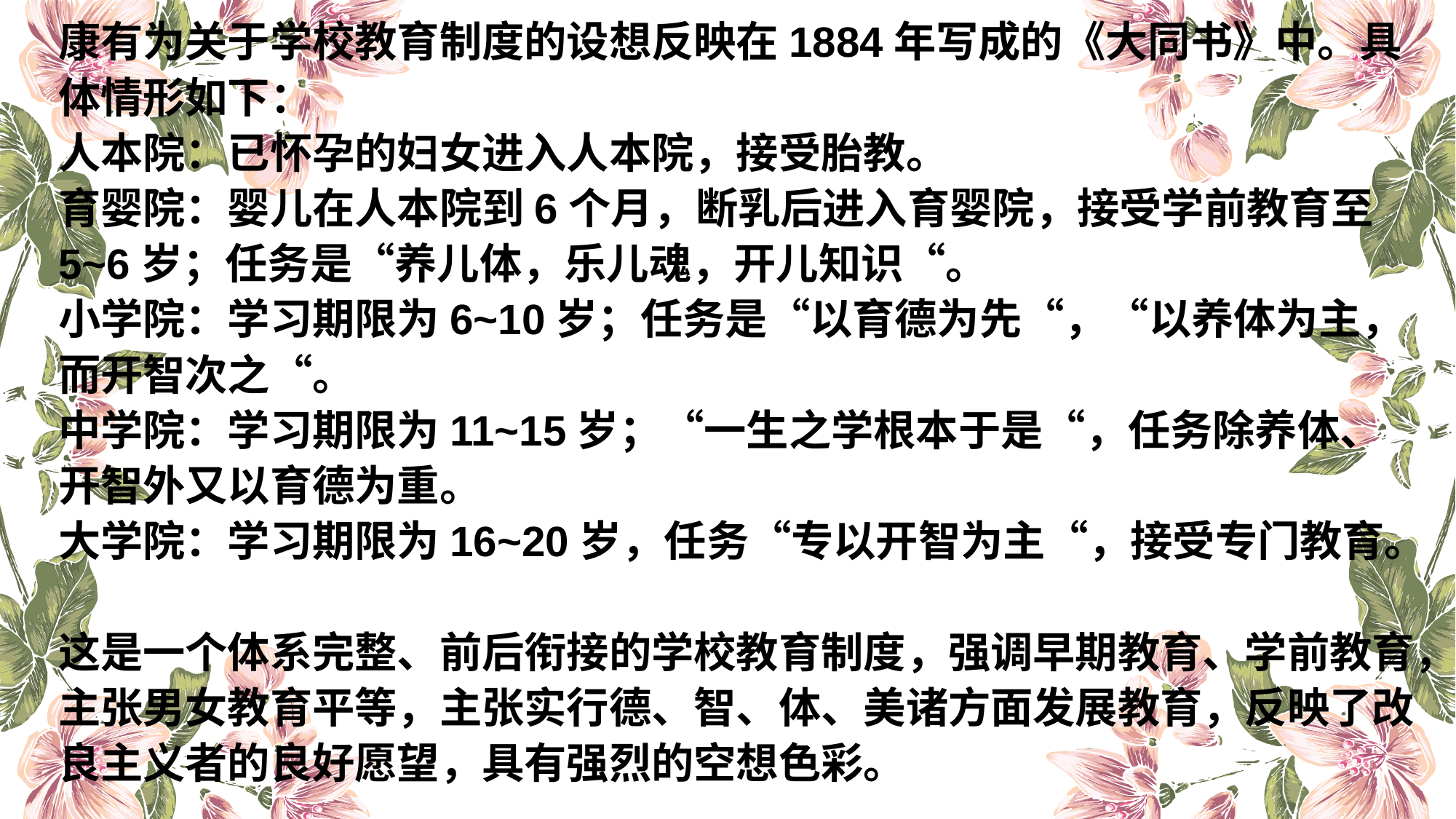

# 康有为关于学校教育制度的设想反映在1884年写成的《大同书》中。具体情形如下： 人本院：已怀孕的妇女进入人本院，接受胎教。 育婴院：婴儿在人本院到6个月，断乳后进入育婴院，接受学前教育至5~6岁；任务是“养儿体，乐儿魂，开儿知识“。 小学院：学习期限为6~10岁；任务是“以育德为先“，“以养体为主，而开智次之“。 中学院：学习期限为11~15岁；“一生之学根本于是“，任务除养体、开智外又以育德为重。 大学院：学习期限为16~20岁，任务“专以开智为主“，接受专门教育。 这是一个体系完整、前后衔接的学校教育制度，强调早期教育、学前教育，主张男女教育平等，主张实行德、智、体、美诸方面发展教育，反映了改良主义者的良好愿望，具有强烈的空想色彩。